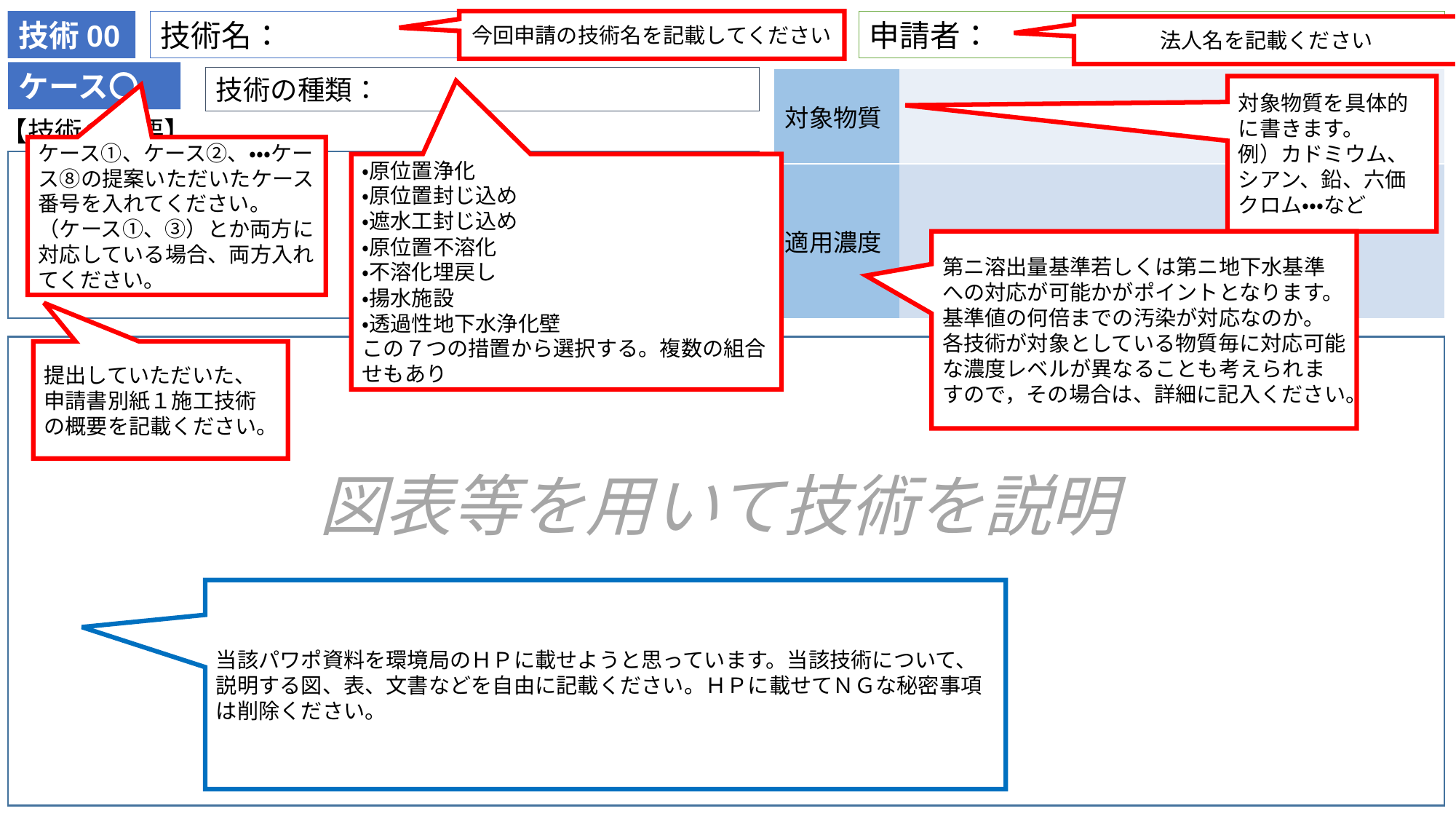

技術00
技術名：
申請者：
今回申請の技術名を記載してください
法人名を記載ください
ケース〇
技術の種類：
| 対象物質 |  |
| --- | --- |
| 適用濃度 |  |
対象物質を具体的に書きます。
例）カドミウム、シアン、鉛、六価クロム・・・など
【技術の概要】
ケース①、ケース②、・・・ケース⑧の提案いただいたケース番号を入れてください。（ケース①、③）とか両方に対応している場合、両方入れてください。

・原位置浄化
・原位置封じ込め
・遮水工封じ込め
・原位置不溶化
・不溶化埋戻し
・揚水施設
・透過性地下水浄化壁
この７つの措置から選択する。複数の組合せもあり

第ニ溶出量基準若しくは第ニ地下水基準への対応が可能かがポイントとなります。
基準値の何倍までの汚染が対応なのか。各技術が対象としている物質毎に対応可能な濃度レベルが異なることも考えられますので，その場合は、詳細に記入ください。

提出していただいた、申請書別紙１施工技術の概要を記載ください。
図表等を用いて技術を説明
当該パワポ資料を環境局のＨＰに載せようと思っています。当該技術について、説明する図、表、文書などを自由に記載ください。ＨＰに載せてＮＧな秘密事項は削除ください。